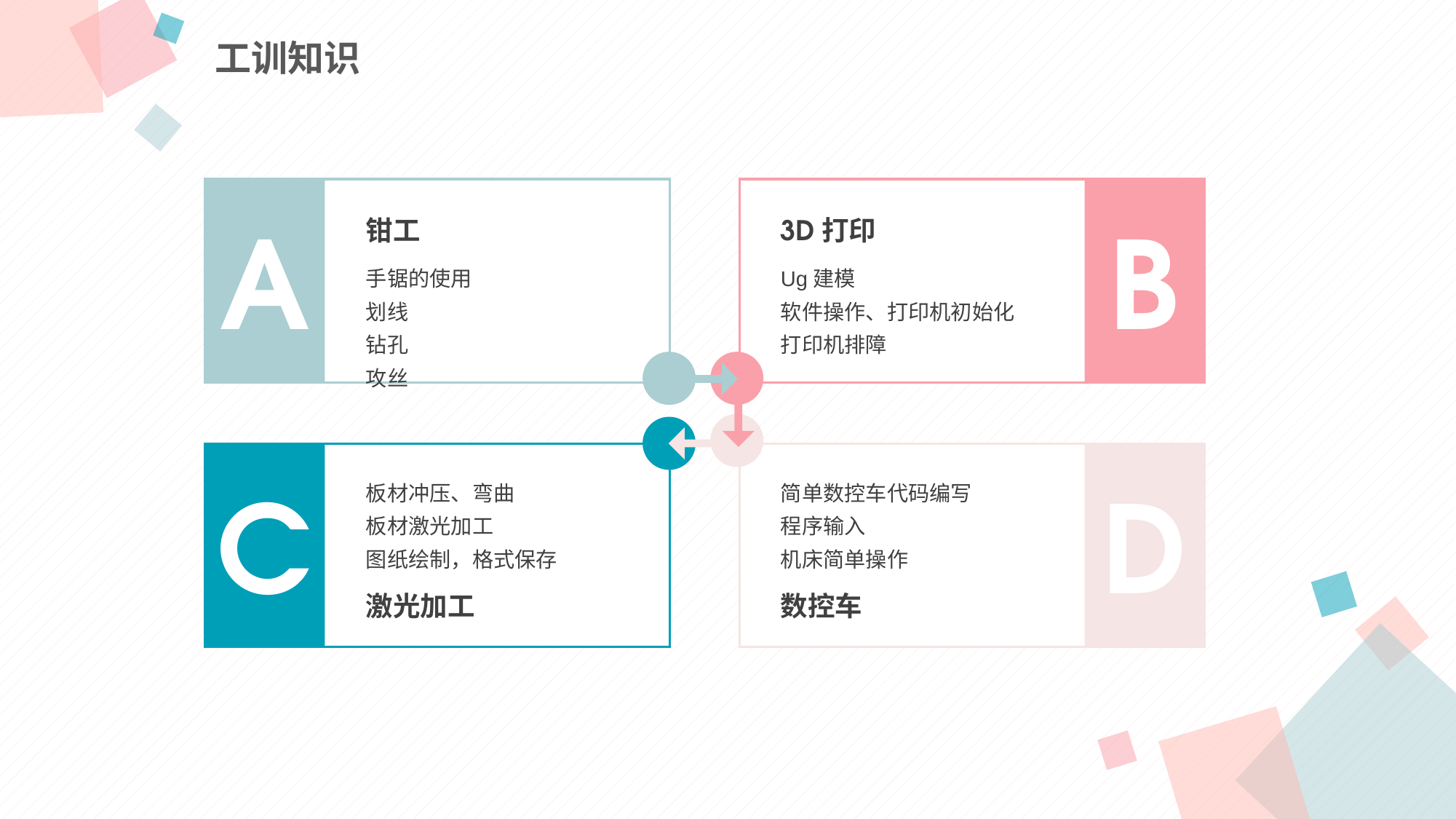

工训知识

钳工
3D打印
A
B
手锯的使用
划线
钻孔
攻丝
Ug建模
软件操作、打印机初始化
打印机排障

C
D
板材冲压、弯曲
板材激光加工
图纸绘制，格式保存
简单数控车代码编写
程序输入
机床简单操作
激光加工
数控车